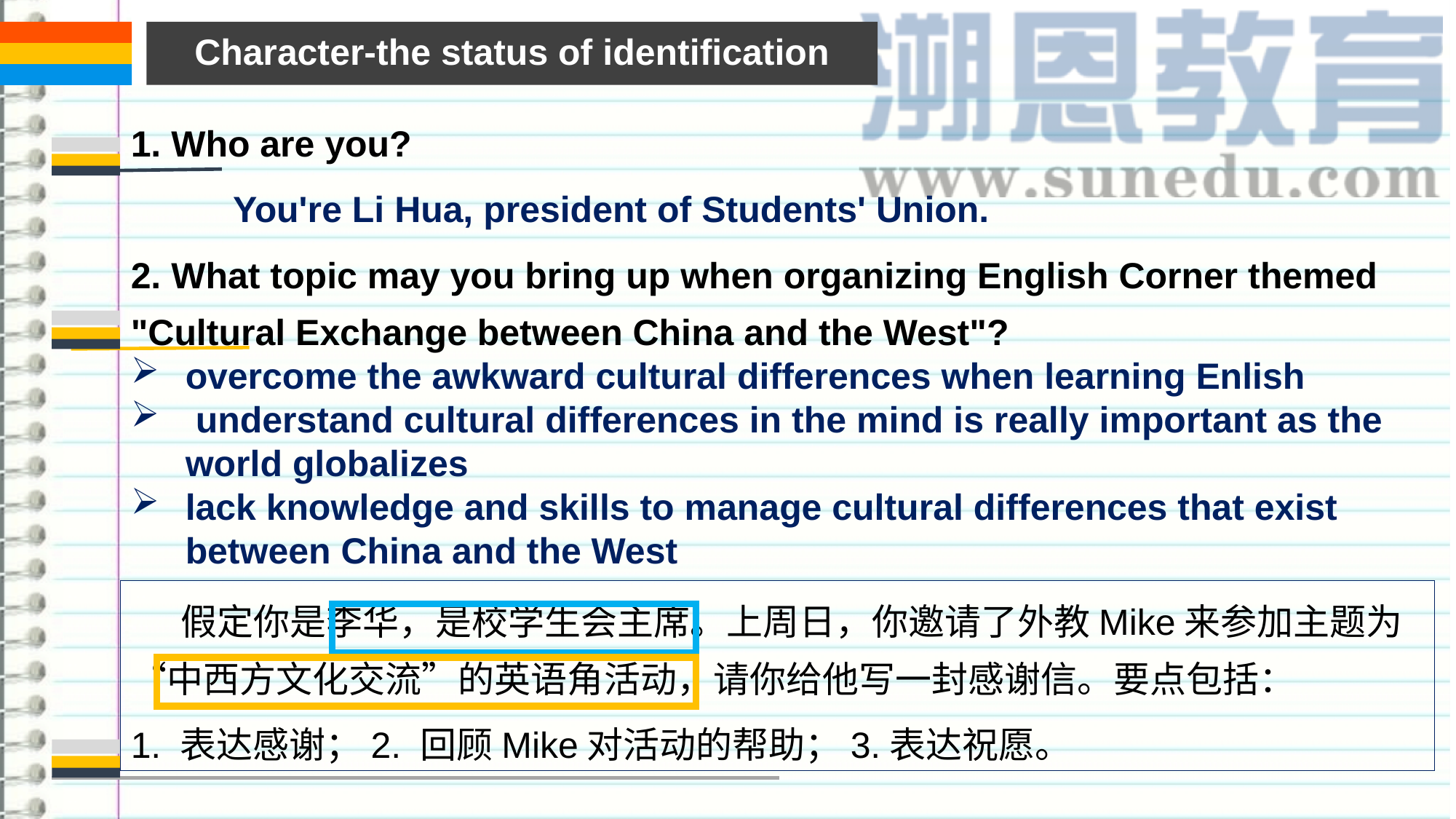

Character-the status of identification
1. Who are you?
          You're Li Hua, president of Students' Union.
2. What topic may you bring up when organizing English Corner themed  "Cultural Exchange between China and the West"?
overcome the awkward cultural differences when learning Enlish
 understand cultural differences in the mind is really important as the world globalizes
lack knowledge and skills to manage cultural differences that exist between China and the West

     假定你是李华，是校学生会主席。上周日，你邀请了外教Mike来参加主题为“中西方文化交流”的英语角活动，请你给他写一封感谢信。要点包括：
1. 表达感谢；2. 回顾Mike对活动的帮助；3.表达祝愿。